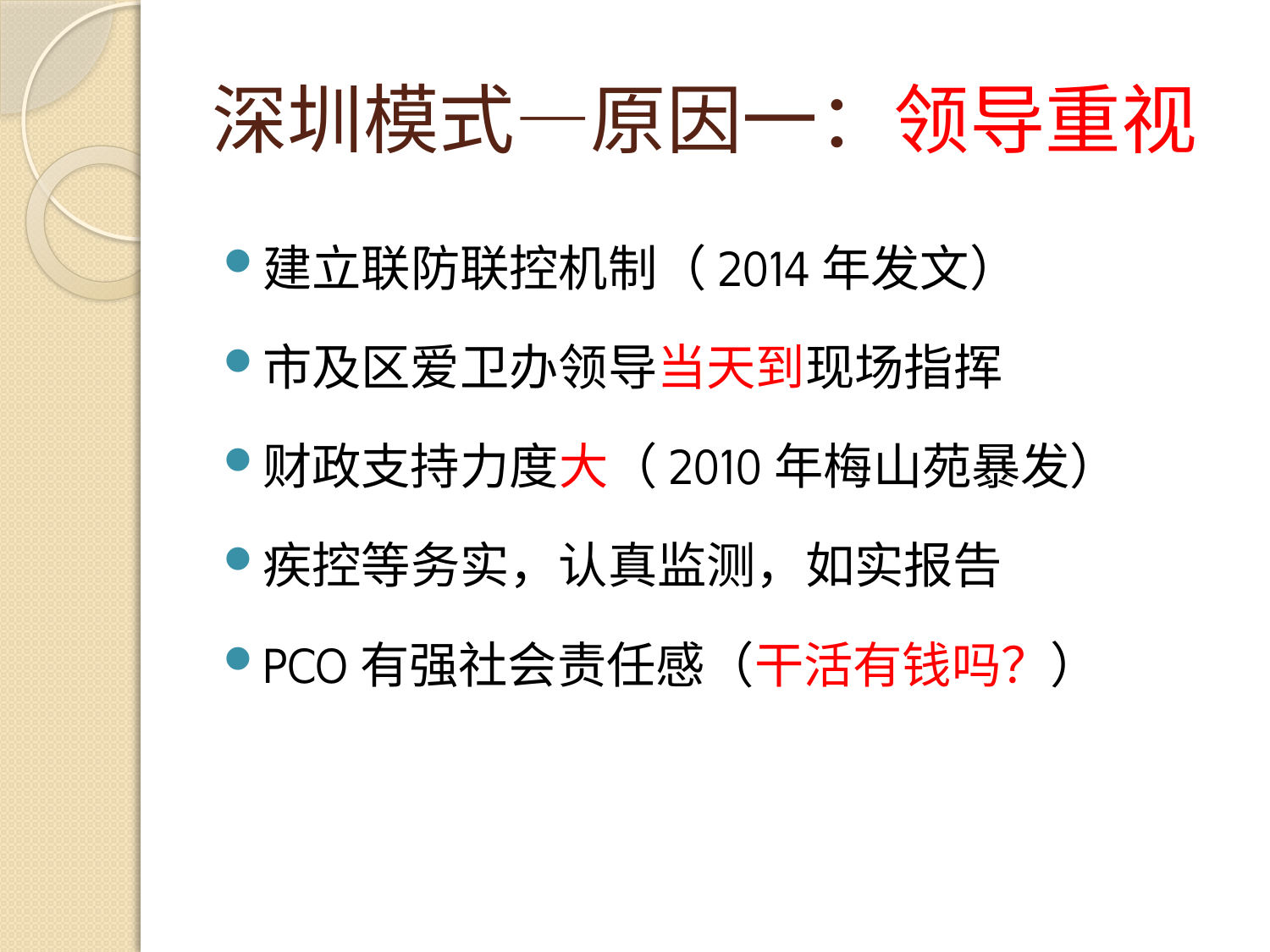

# 深圳模式—原因一：领导重视
建立联防联控机制（2014年发文）
市及区爱卫办领导当天到现场指挥
财政支持力度大（2010年梅山苑暴发）
疾控等务实，认真监测，如实报告
PCO有强社会责任感（干活有钱吗？）